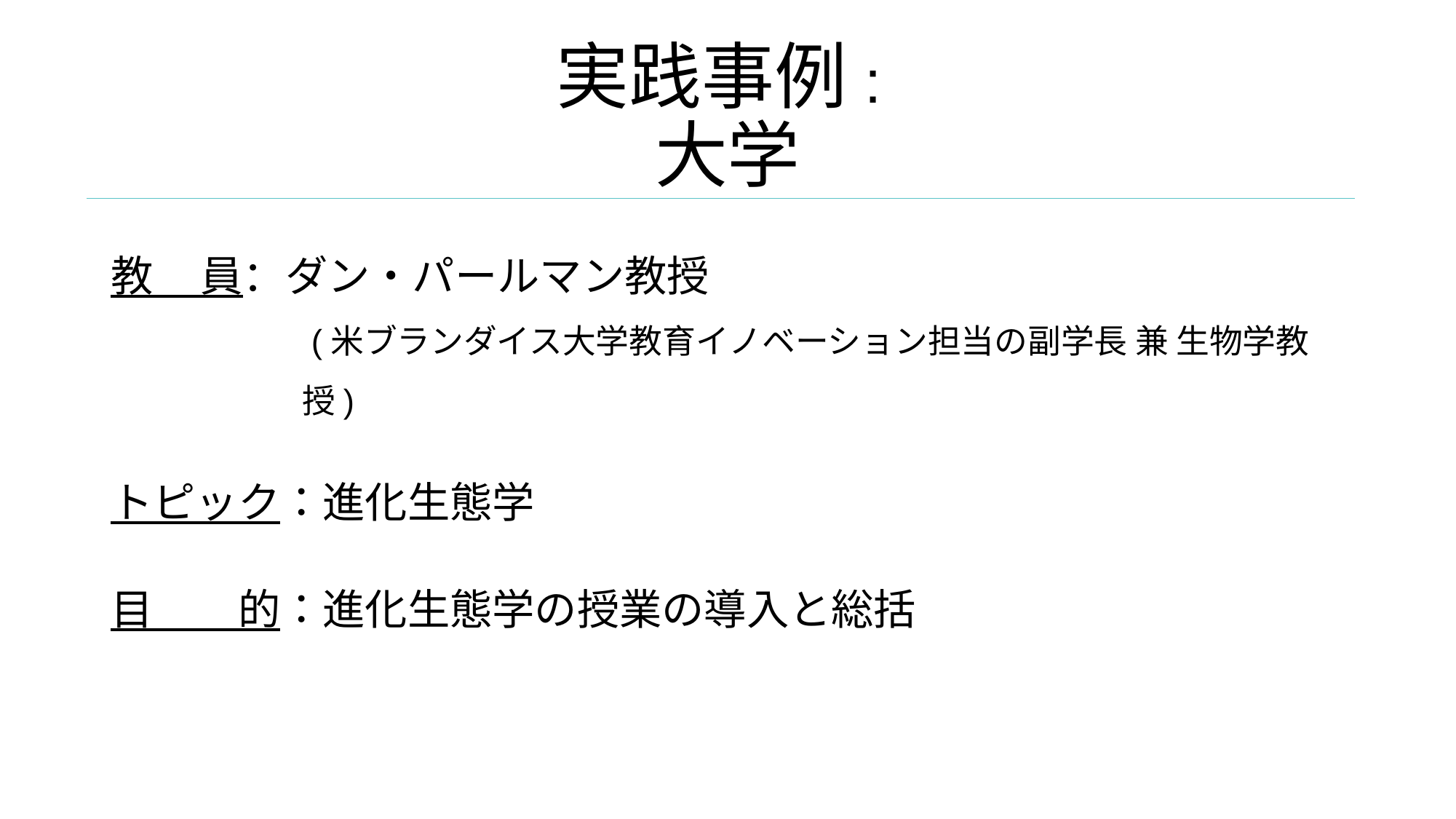

# 実践事例: 大学
教     員：ダン・パールマン教授
 (米ブランダイス大学教育イノベーション担当の副学長 兼 生物学教授)
トピック：進化生態学
目　　的：進化生態学の授業の導入と総括